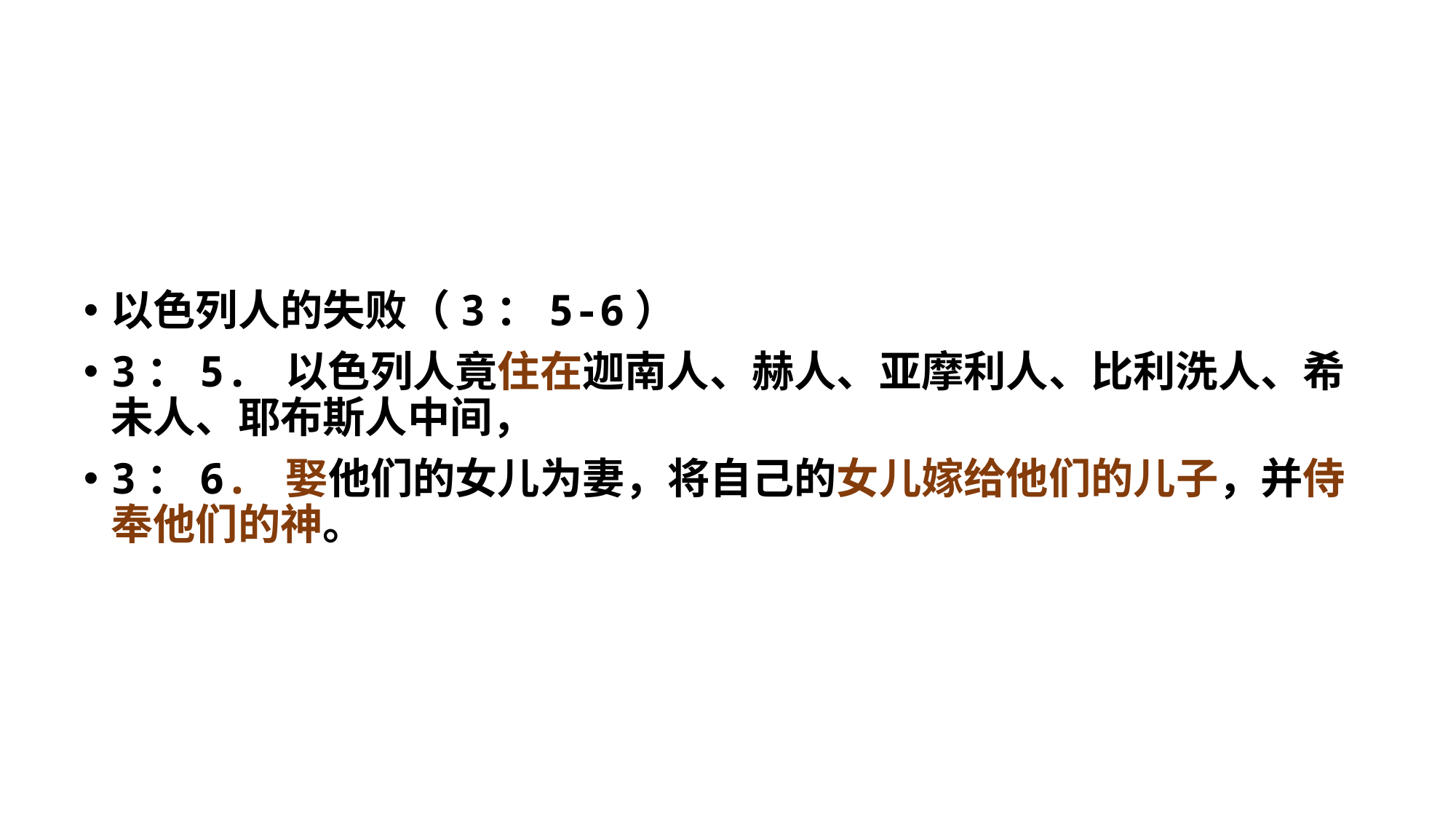

以色列人的失败（3：5-6）
3：5. 以色列人竟住在迦南人、赫人、亚摩利人、比利洗人、希未人、耶布斯人中间，
3：6. 娶他们的女儿为妻，将自己的女儿嫁给他们的儿子，并侍奉他们的神。